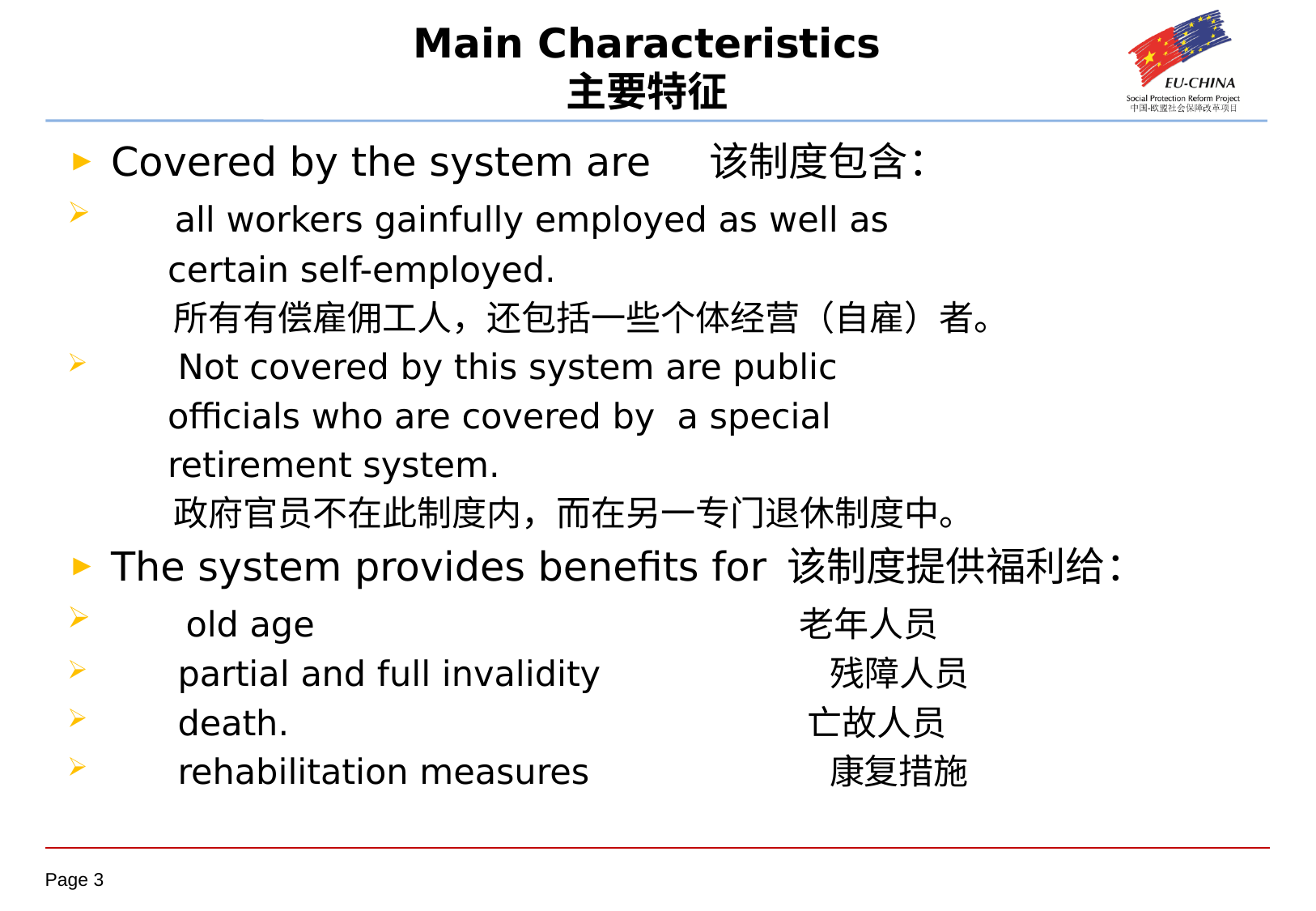

# Main Characteristics 主要特征
Covered by the system are    该制度包含：
     all workers gainfully employed as well as
         certain self-employed.
         所有有偿雇佣工人，还包括一些个体经营（自雇）者。
      Not covered by this system are public
         officials who are covered by  a special
         retirement system.
         政府官员不在此制度内，而在另一专门退休制度中。
The system provides benefits for 该制度提供福利给：
      old age                                           老年人员
      partial and full invalidity                    残障人员
      death.                                              亡故人员
      rehabilitation measures                     康复措施